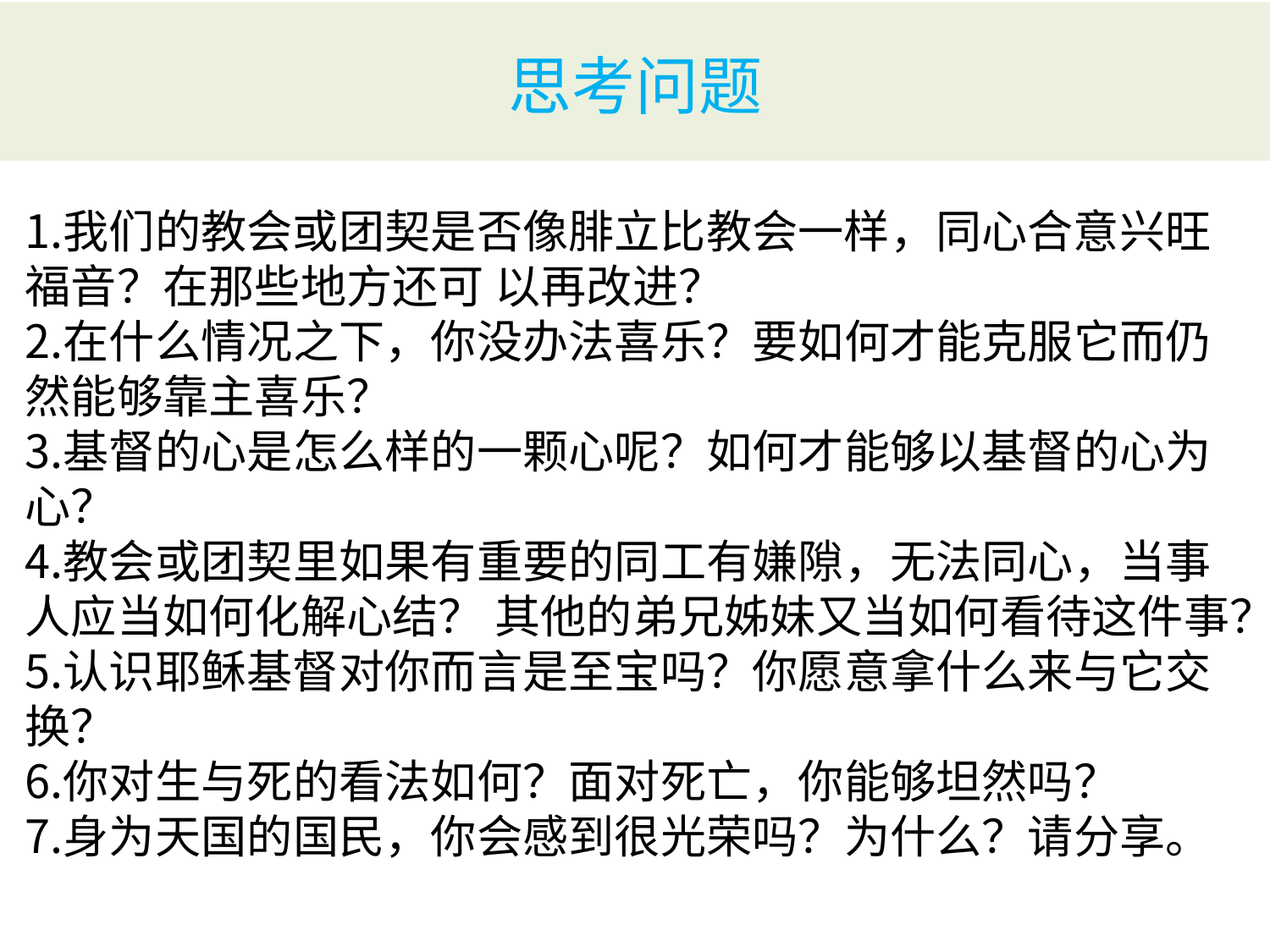

# 思考问题
我们的教会或团契是否像腓立比教会一样，同心合意兴旺福音？在那些地方还可 以再改进？
在什么情况之下，你没办法喜乐？要如何才能克服它而仍然能够靠主喜乐？
基督的心是怎么样的一颗心呢？如何才能够以基督的心为心？
教会或团契里如果有重要的同工有嫌隙，无法同心，当事人应当如何化解心结？ 其他的弟兄姊妹又当如何看待这件事？
认识耶稣基督对你而言是至宝吗？你愿意拿什么来与它交换？
你对生与死的看法如何？面对死亡，你能够坦然吗？
身为天国的国民，你会感到很光荣吗？为什么？请分享。